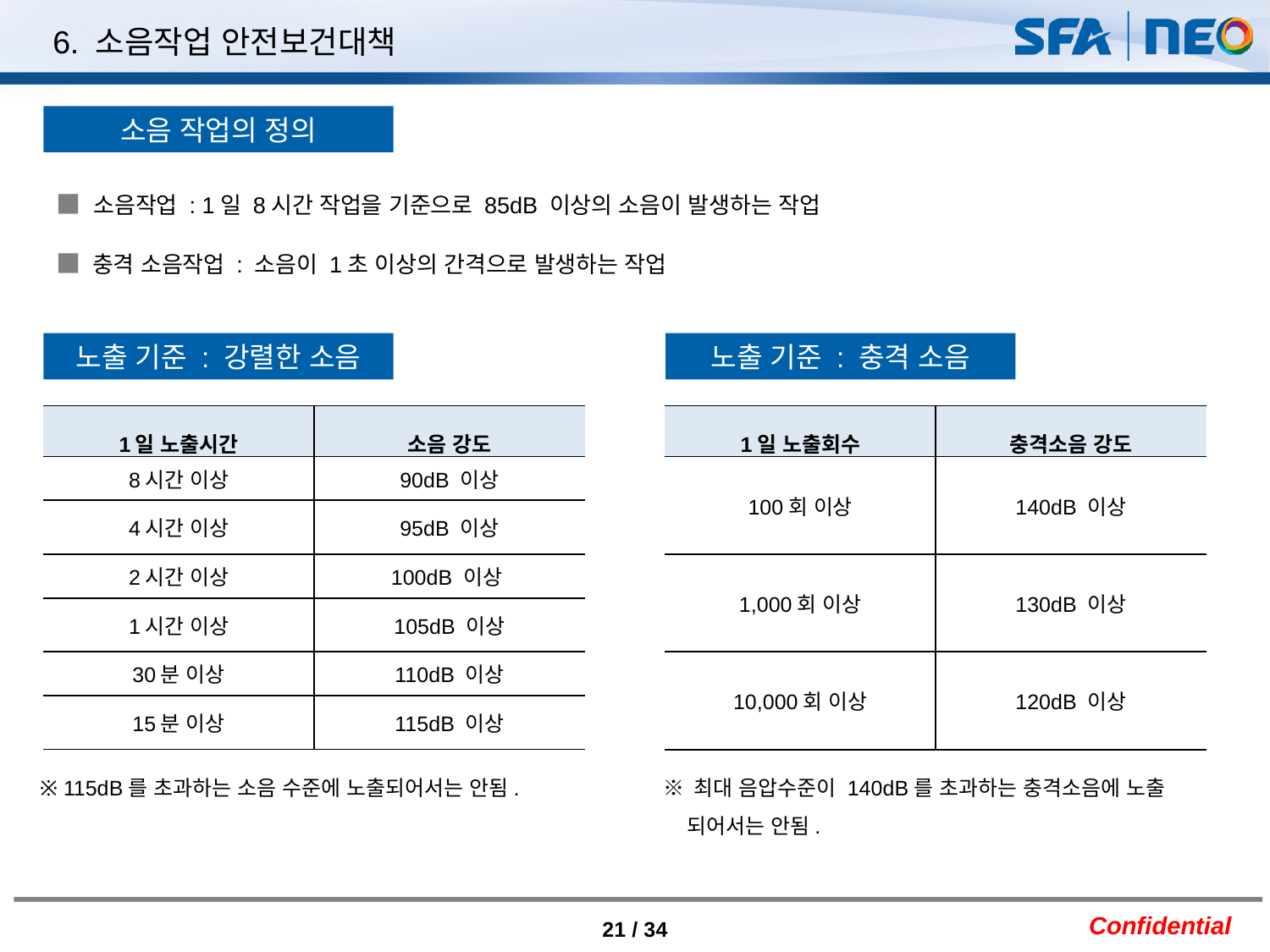

6. 소음작업 안전보건대책
소음 작업의 정의
■ 소음작업 : 1일 8시간 작업을 기준으로 85dB 이상의 소음이 발생하는 작업
■ 충격 소음작업 : 소음이 1초 이상의 간격으로 발생하는 작업
노출 기준 : 강렬한 소음
노출 기준 : 충격 소음
| 1일 노출시간 | 소음 강도 |
| --- | --- |
| 8시간 이상 | 90dB 이상 |
| 4시간 이상 | 95dB 이상 |
| 2시간 이상 | 100dB 이상 |
| 1시간 이상 | 105dB 이상 |
| 30분 이상 | 110dB 이상 |
| 15분 이상 | 115dB 이상 |
| 1일 노출회수 | 충격소음 강도 |
| --- | --- |
| 100회 이상 | 140dB 이상 |
| 1,000회 이상 | 130dB 이상 |
| 10,000회 이상 | 120dB 이상 |
※ 115dB를 초과하는 소음 수준에 노출되어서는 안됨.
※ 최대 음압수준이 140dB를 초과하는 충격소음에 노출
    되어서는 안됨.